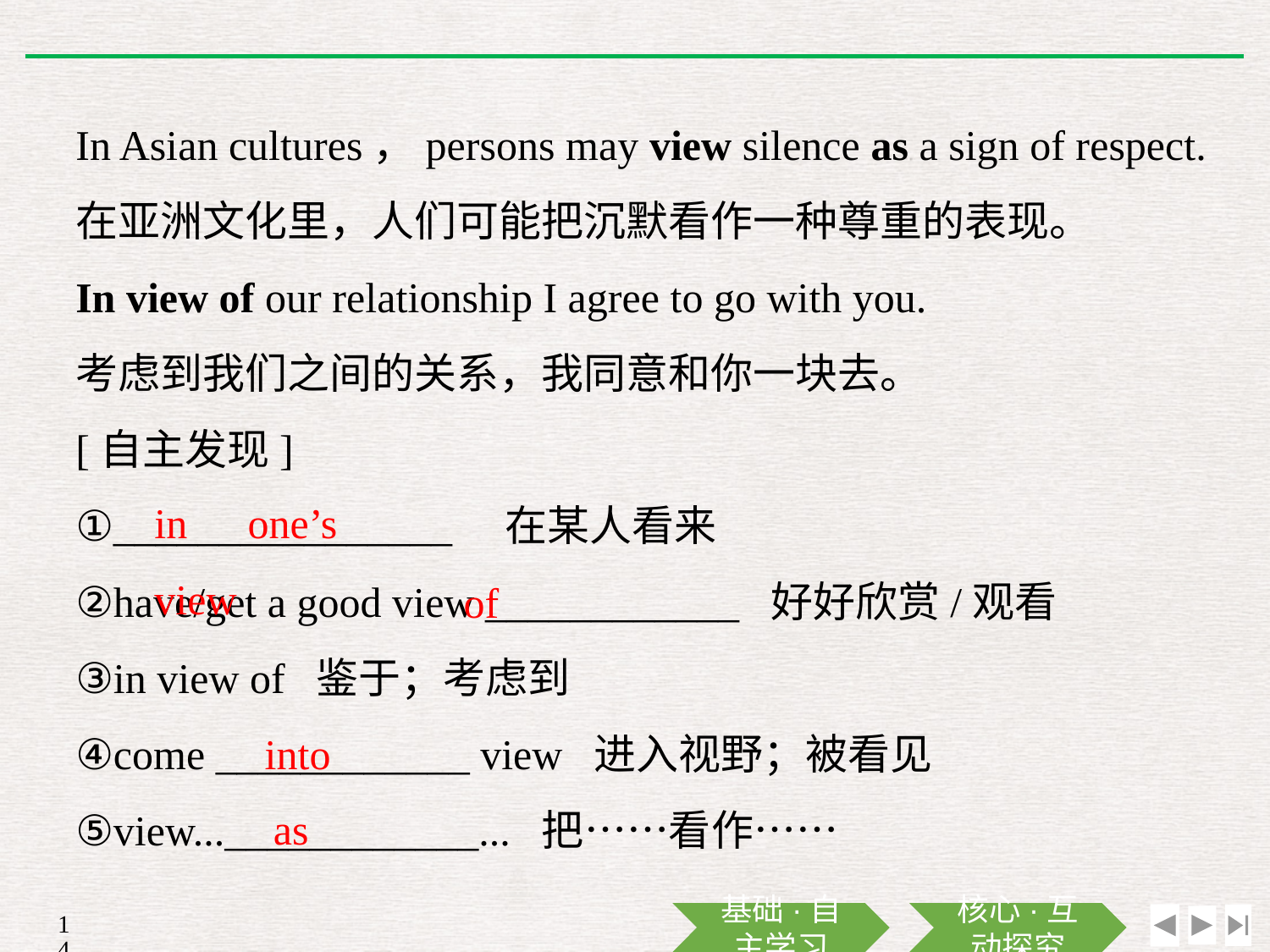

In Asian cultures，persons may view silence as a sign of respect.
在亚洲文化里，人们可能把沉默看作一种尊重的表现。
In view of our relationship I agree to go with you.
考虑到我们之间的关系，我同意和你一块去。
[自主发现]
①________________　在某人看来
②have/get a good view ____________  好好欣赏/观看
③in view of  鉴于；考虑到
④come ____________ view  进入视野；被看见
⑤view...____________...  把……看作……
in one’s view
of
into
as